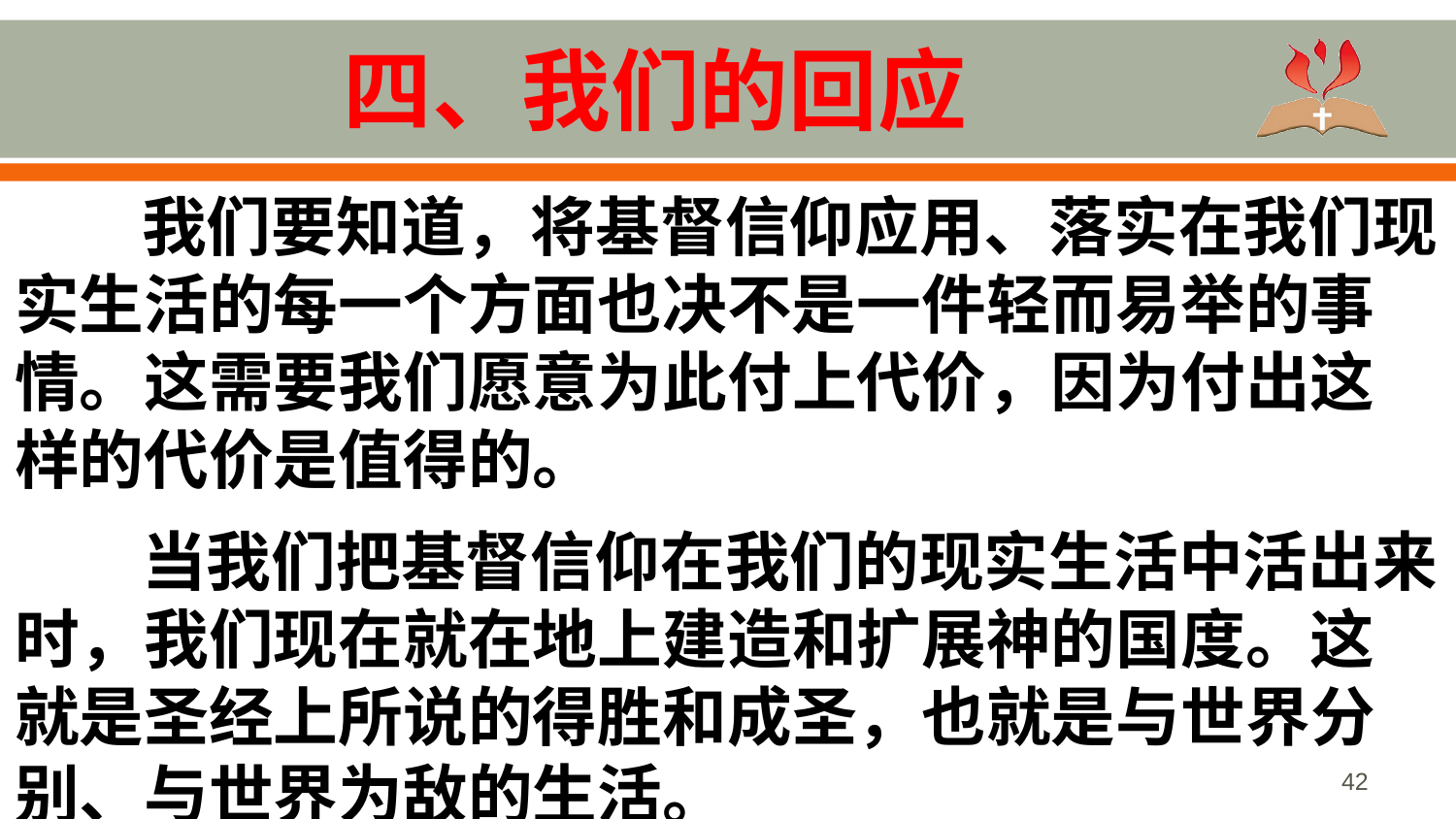

# 四、我们的回应
我们要知道，将基督信仰应用、落实在我们现实生活的每一个方面也决不是一件轻而易举的事情。这需要我们愿意为此付上代价，因为付出这样的代价是值得的。
当我们把基督信仰在我们的现实生活中活出来时，我们现在就在地上建造和扩展神的国度。这就是圣经上所说的得胜和成圣，也就是与世界分别、与世界为敌的生活。

42